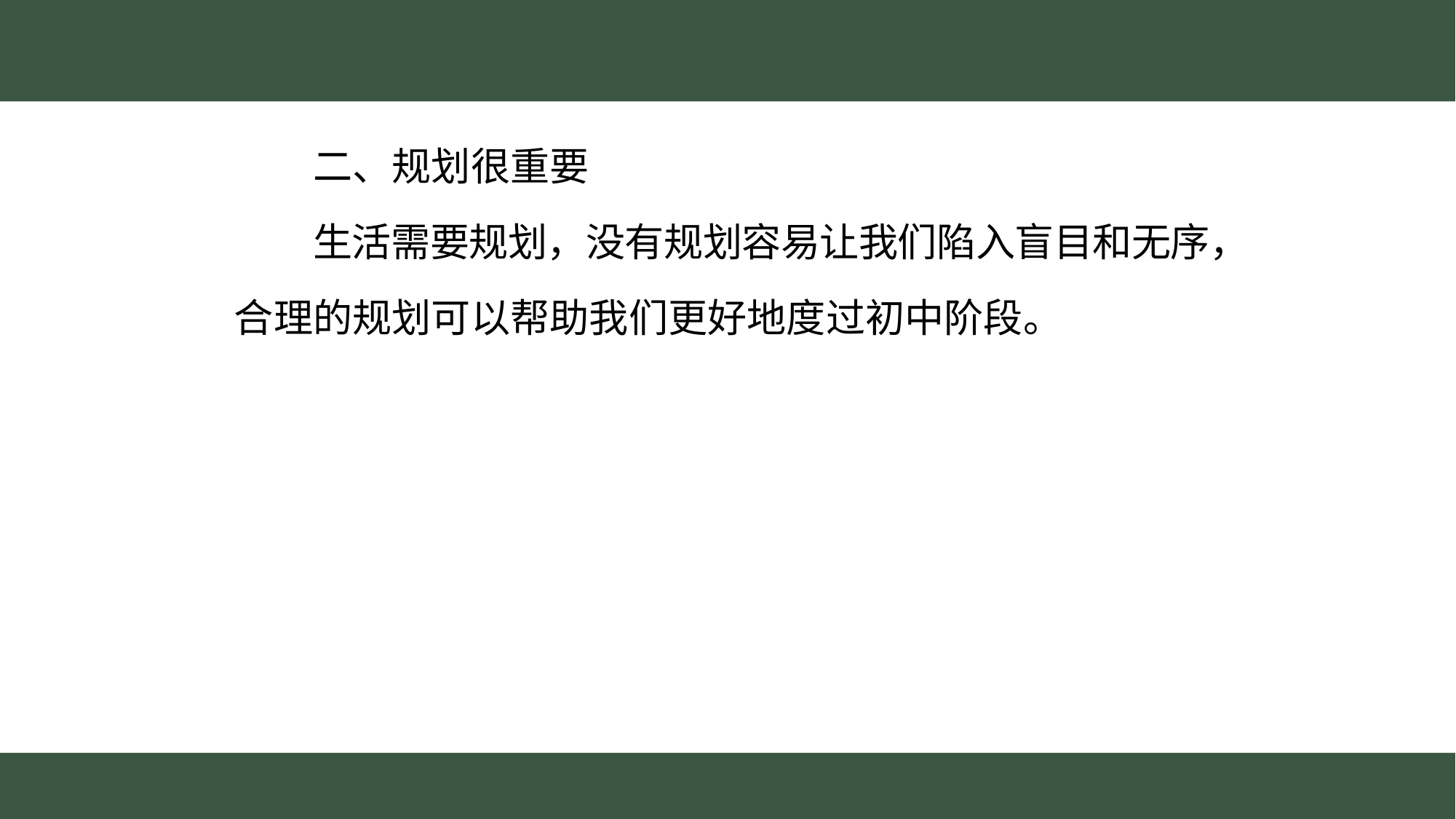

二、规划很重要
　　生活需要规划，没有规划容易让我们陷入盲目和无序，
合理的规划可以帮助我们更好地度过初中阶段。